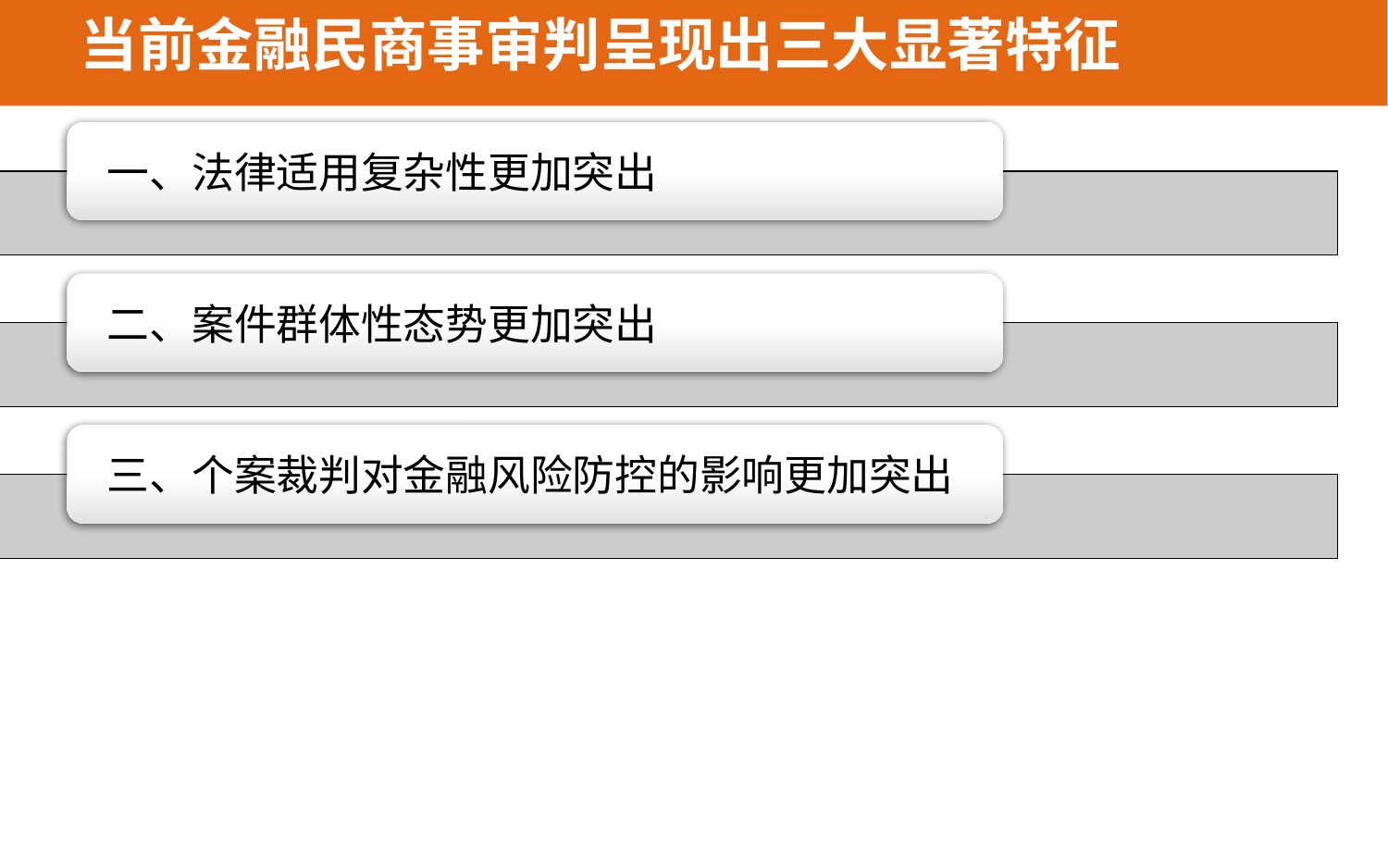

当前金融民商事审判呈现出三大显著特征

一、法律适用复杂性更加突出

二、案件群体性态势更加突出

三、个案裁判对金融风险防控的影响更加突出